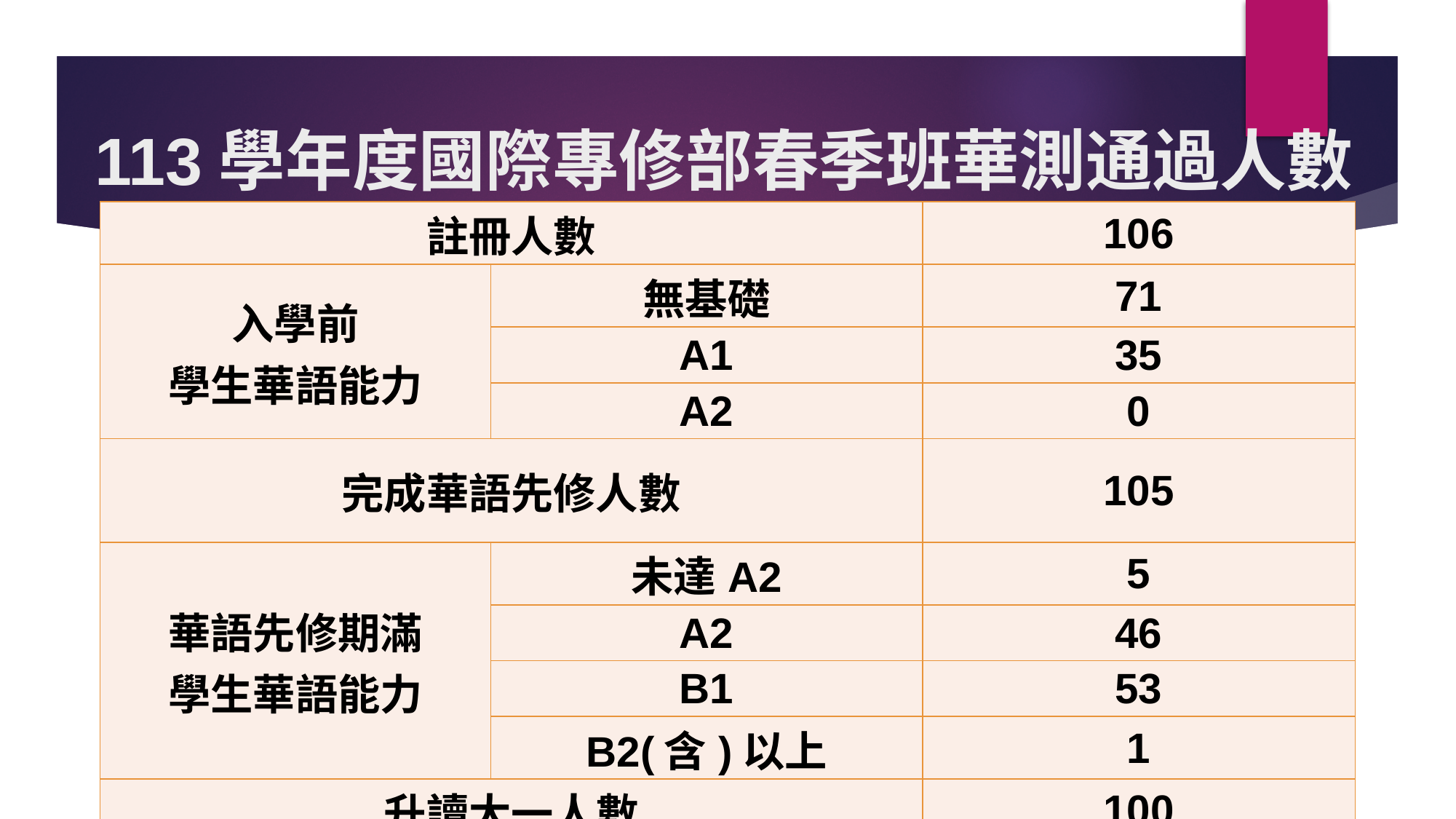

# 113學年度國際專修部春季班華測通過人數
| 註冊人數 |  | 106 |
| --- | --- | --- |
| 入學前 學生華語能力 | 無基礎 | 71 |
|  | A1 | 35 |
|  | A2 | 0 |
| 完成華語先修人數 |  | 105 |
| 華語先修期滿 學生華語能力 | 未達A2 | 5 |
|  | A2 | 46 |
|  | B1 | 53 |
|  | B2(含)以上 | 1 |
| 升讀大一人數 |  | 100 |